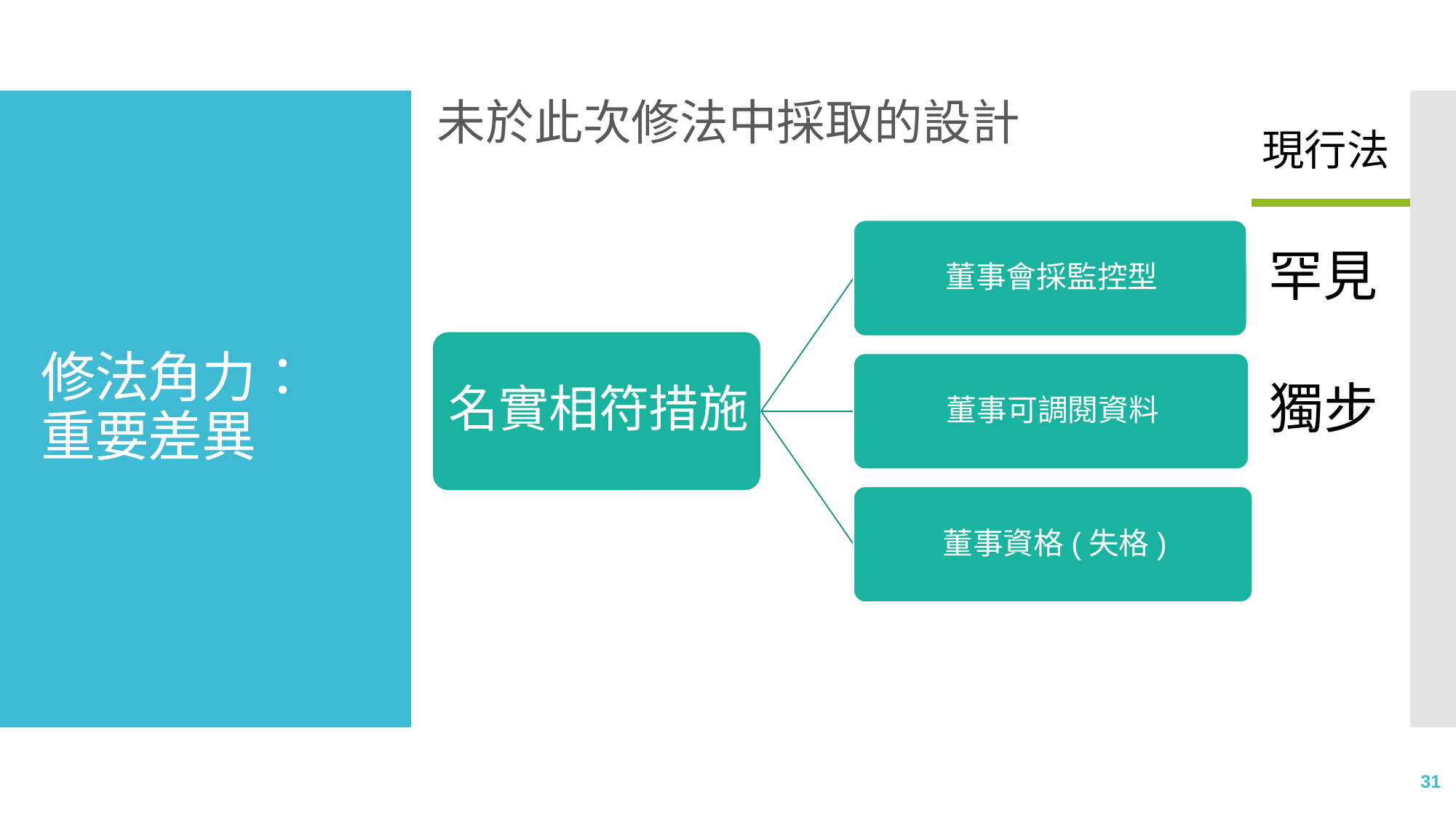

未於此次修法中採取的設計

現行法
# 修法角力： 重要差異
名實相符措施

董事會採監控型

董事可調閱資料

董事資格(失格)
罕見
獨步
31